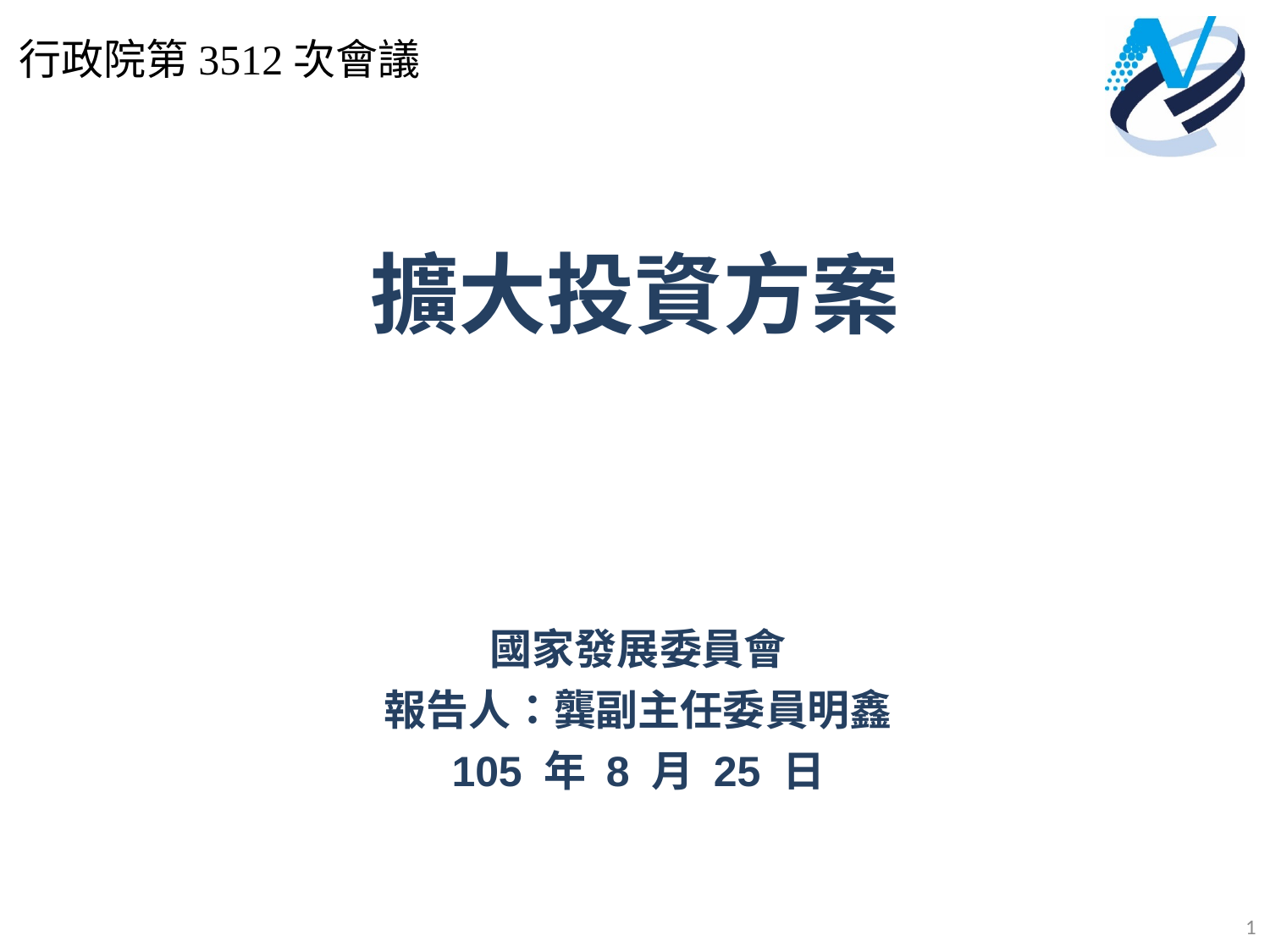

行政院第3512次會議
擴大投資方案
國家發展委員會
報告人：龔副主任委員明鑫
105 年 8 月 25 日
1